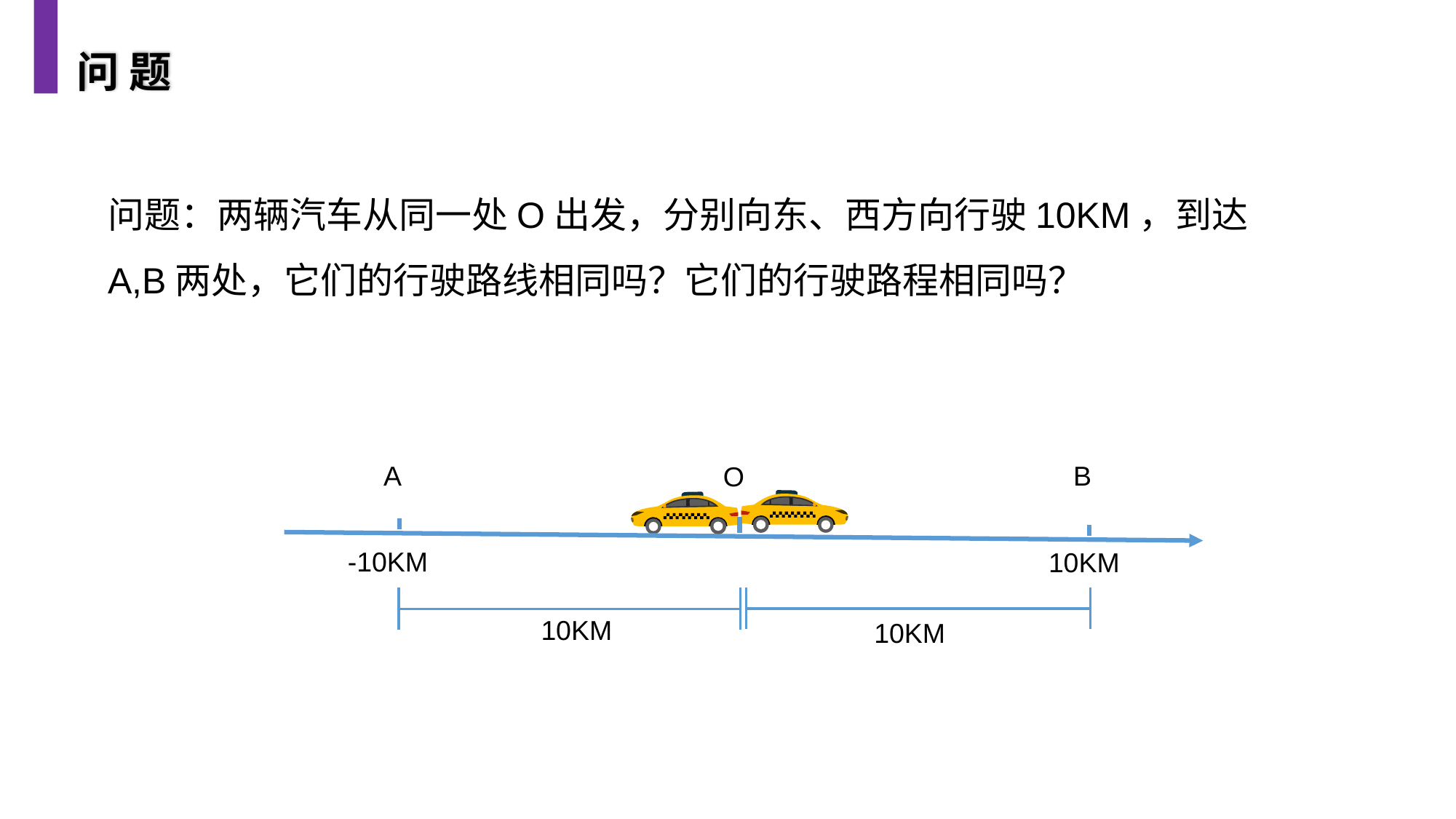

问 题
问题：两辆汽车从同一处O出发，分别向东、西方向行驶10KM，到达A,B两处，它们的行驶路线相同吗？它们的行驶路程相同吗？
B
A
O
-10KM
10KM

10KM
10KM